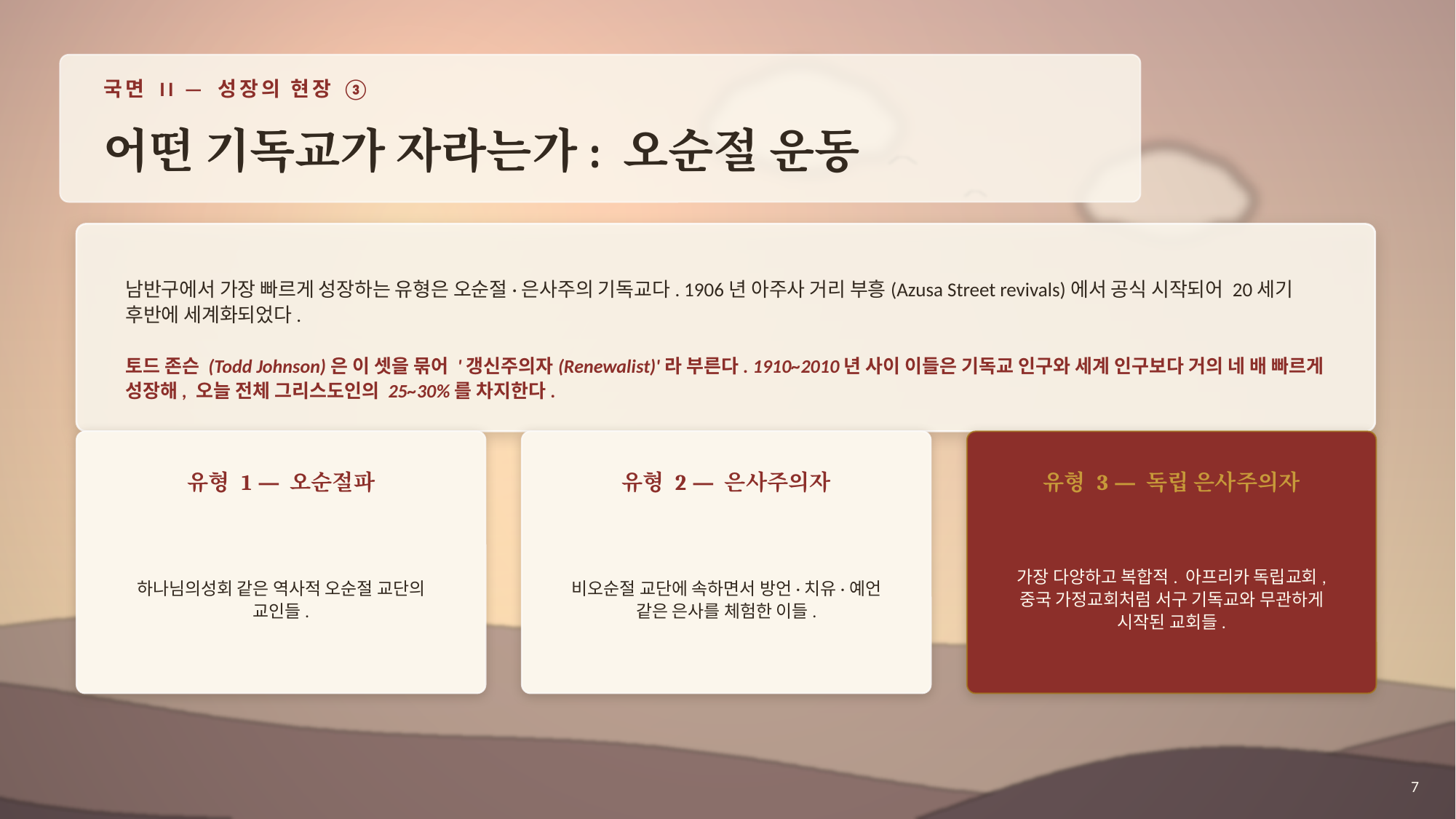

국면 II — 성장의 현장 ③
어떤 기독교가 자라는가: 오순절 운동

남반구에서 가장 빠르게 성장하는 유형은 오순절·은사주의 기독교다. 1906년 아주사 거리 부흥(Azusa Street revivals)에서 공식 시작되어 20세기 후반에 세계화되었다.
토드 존슨 (Todd Johnson)은 이 셋을 묶어 '갱신주의자(Renewalist)'라 부른다. 1910~2010년 사이 이들은 기독교 인구와 세계 인구보다 거의 네 배 빠르게 성장해, 오늘 전체 그리스도인의 25~30%를 차지한다.

유형 1 — 오순절파
유형 2 — 은사주의자
유형 3 — 독립 은사주의자
하나님의성회 같은 역사적 오순절 교단의 교인들.
비오순절 교단에 속하면서 방언·치유·예언 같은 은사를 체험한 이들.
가장 다양하고 복합적. 아프리카 독립교회, 중국 가정교회처럼 서구 기독교와 무관하게 시작된 교회들.
7